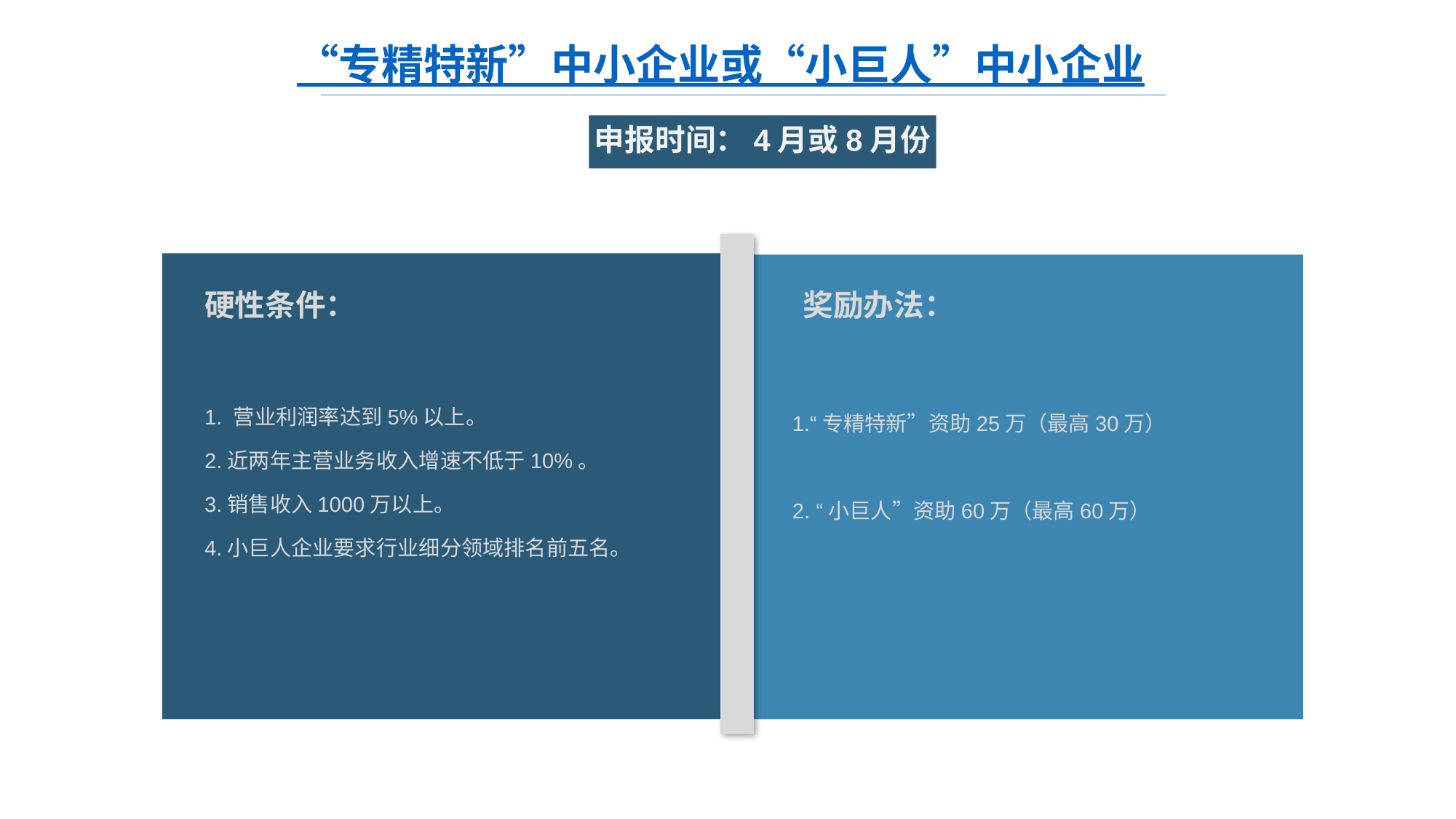

“专精特新”中小企业或“小巨人”中小企业
申报时间：4月或8月份

硬性条件：
奖励办法：
1. 营业利润率达到5%以上。
2.近两年主营业务收入增速不低于10%。
3.销售收入1000万以上。
4.小巨人企业要求行业细分领域排名前五名。

1.“专精特新”资助25万（最高30万）

2. “小巨人”资助60万（最高60万）